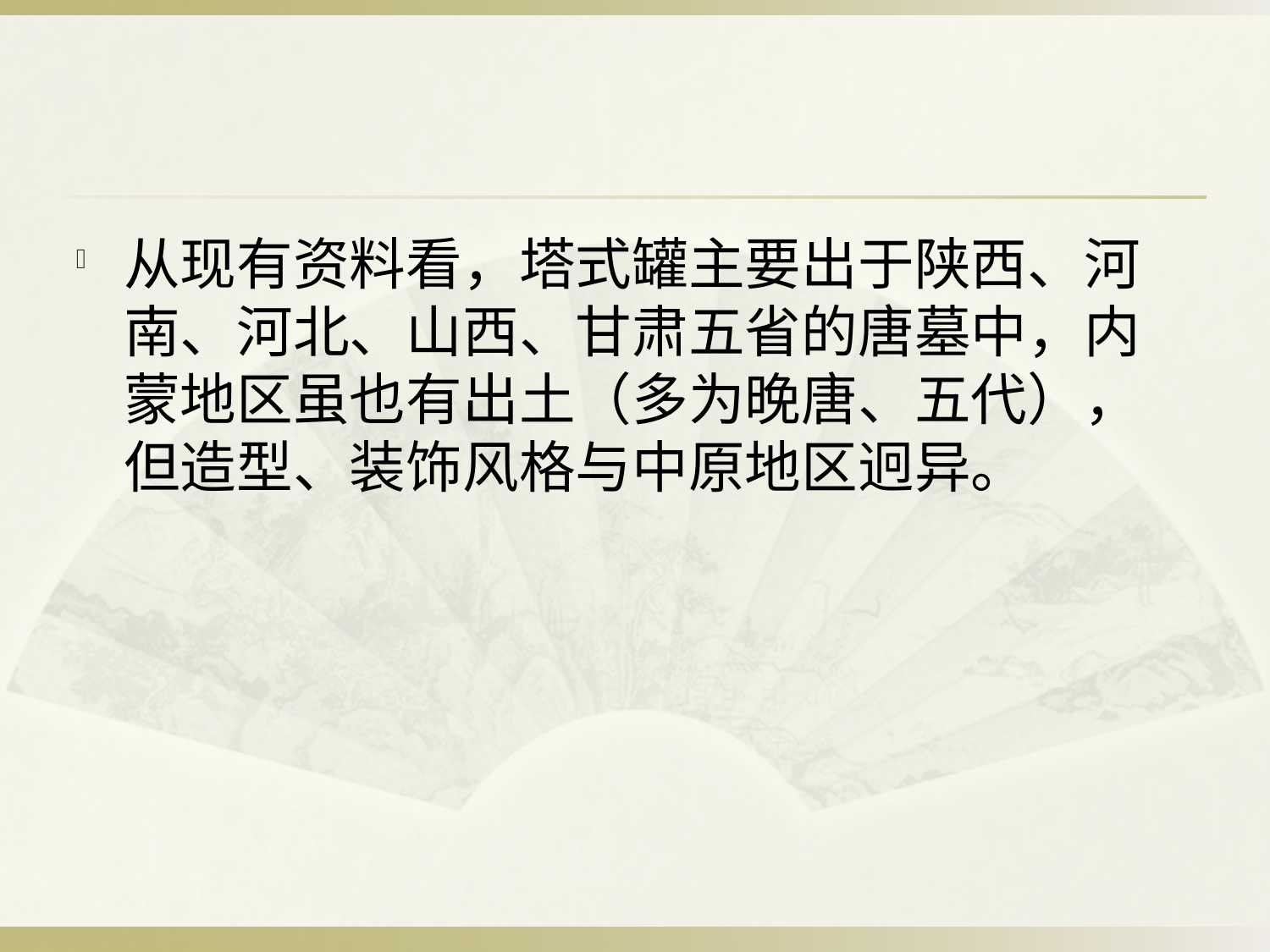

#
从现有资料看，塔式罐主要出于陕西、河南、河北、山西、甘肃五省的唐墓中，内蒙地区虽也有出土（多为晚唐、五代），但造型、装饰风格与中原地区迥异。